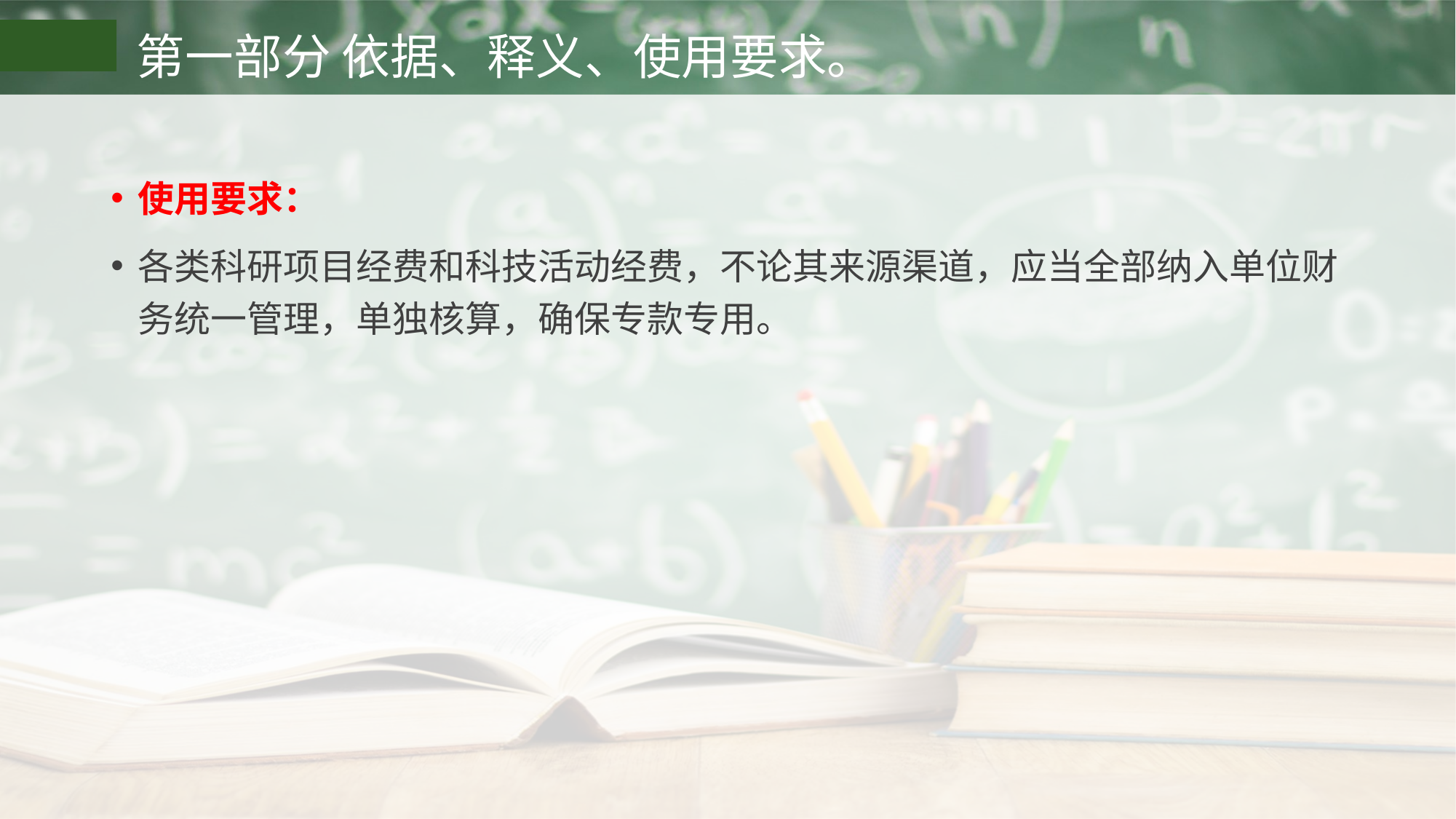

# 第一部分 依据、释义、使用要求。
使用要求：
各类科研项目经费和科技活动经费，不论其来源渠道，应当全部纳入单位财务统一管理，单独核算，确保专款专用。